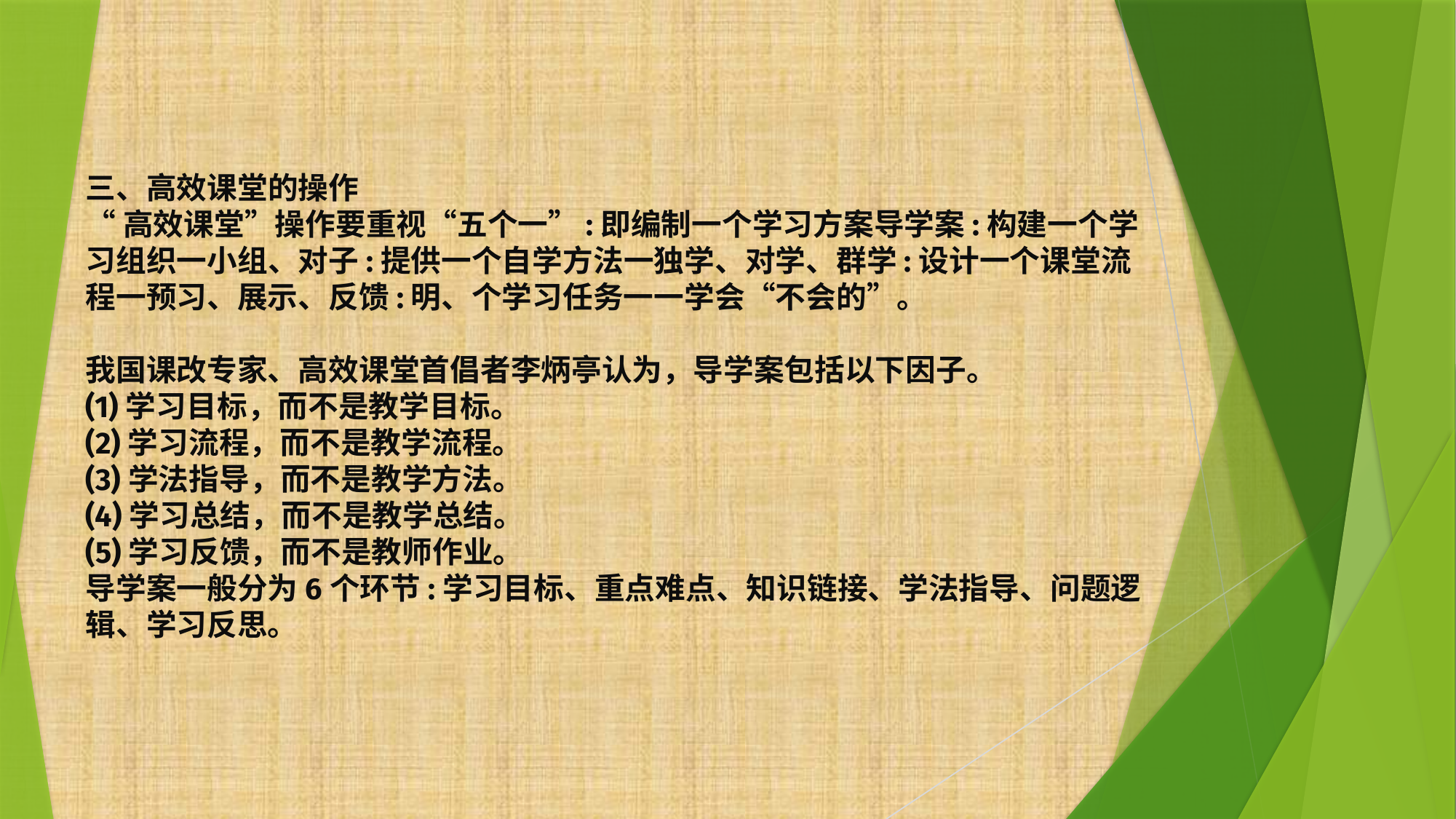

三、高效课堂的操作
“高效课堂”操作要重视“五个一”:即编制一个学习方案导学案:构建一个学习组织一小组、对子:提供一个自学方法一独学、对学、群学:设计一个课堂流程一预习、展示、反馈:明、个学习任务一一学会“不会的”。

我国课改专家、高效课堂首倡者李炳亭认为，导学案包括以下因子。
(1)学习目标，而不是教学目标。
(2)学习流程，而不是教学流程。
(3)学法指导，而不是教学方法。
(4)学习总结，而不是教学总结。
(5)学习反馈，而不是教师作业。
导学案一般分为6个环节:学习目标、重点难点、知识链接、学法指导、问题逻辑、学习反思。